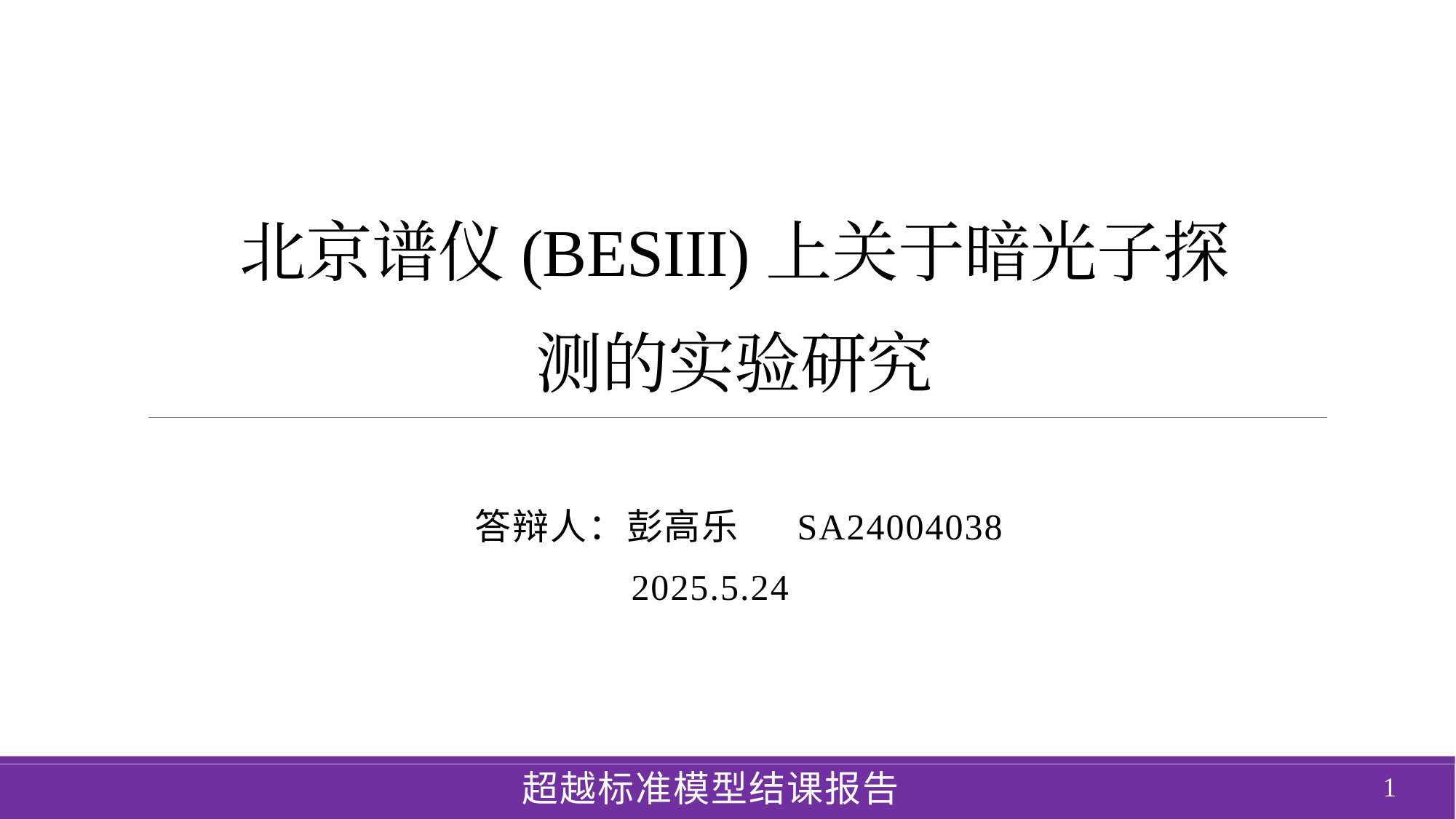

北京谱仪(BESIII)上关于暗光子探测的实验研究

答辩人：彭高乐     SA24004038
2025.5.24

超越标准模型结课报告
1